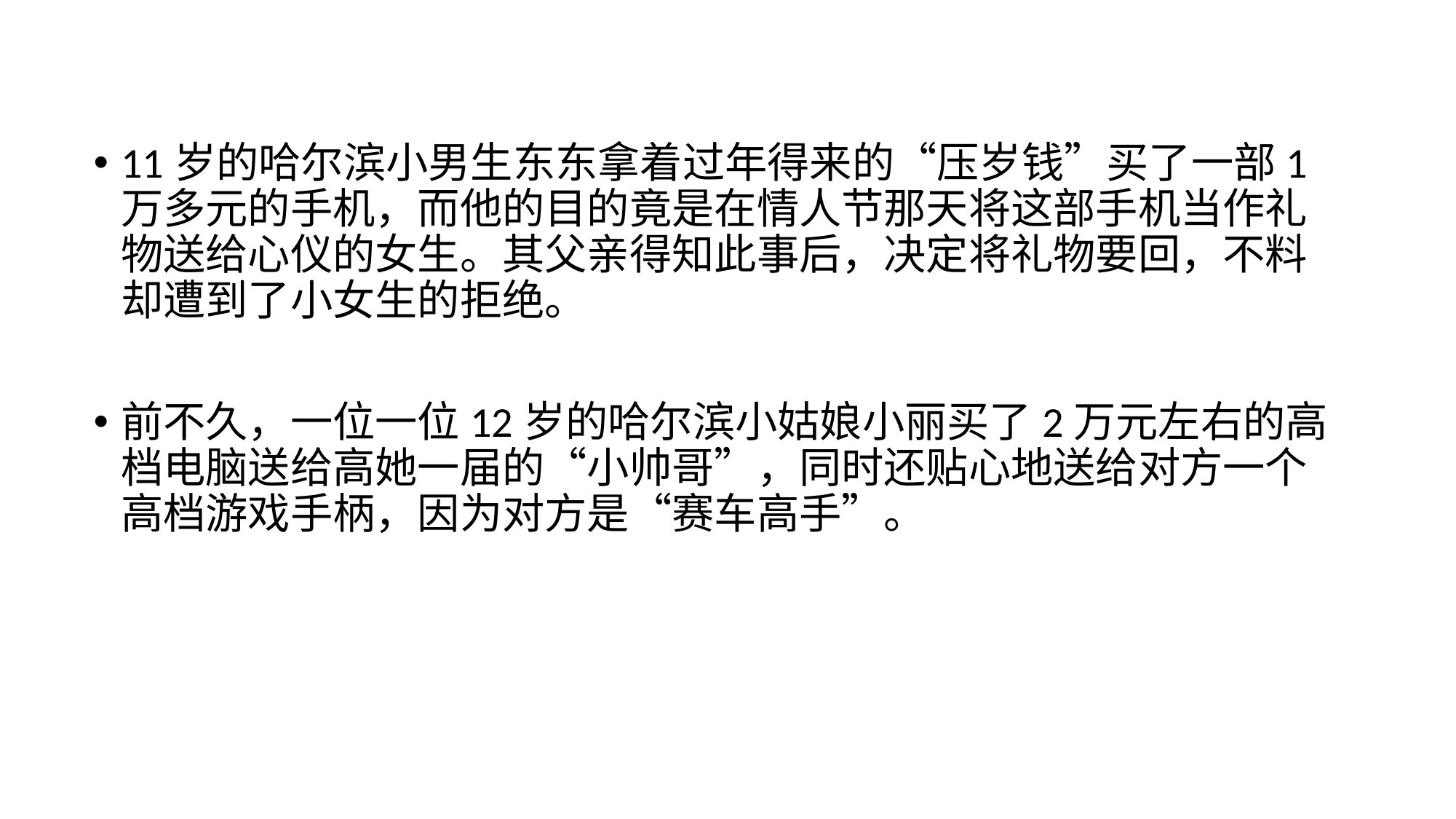

11岁的哈尔滨小男生东东拿着过年得来的“压岁钱”买了一部1万多元的手机，而他的目的竟是在情人节那天将这部手机当作礼物送给心仪的女生。其父亲得知此事后，决定将礼物要回，不料却遭到了小女生的拒绝。

前不久，一位一位12岁的哈尔滨小姑娘小丽买了2万元左右的高档电脑送给高她一届的“小帅哥”，同时还贴心地送给对方一个高档游戏手柄，因为对方是“赛车高手”。